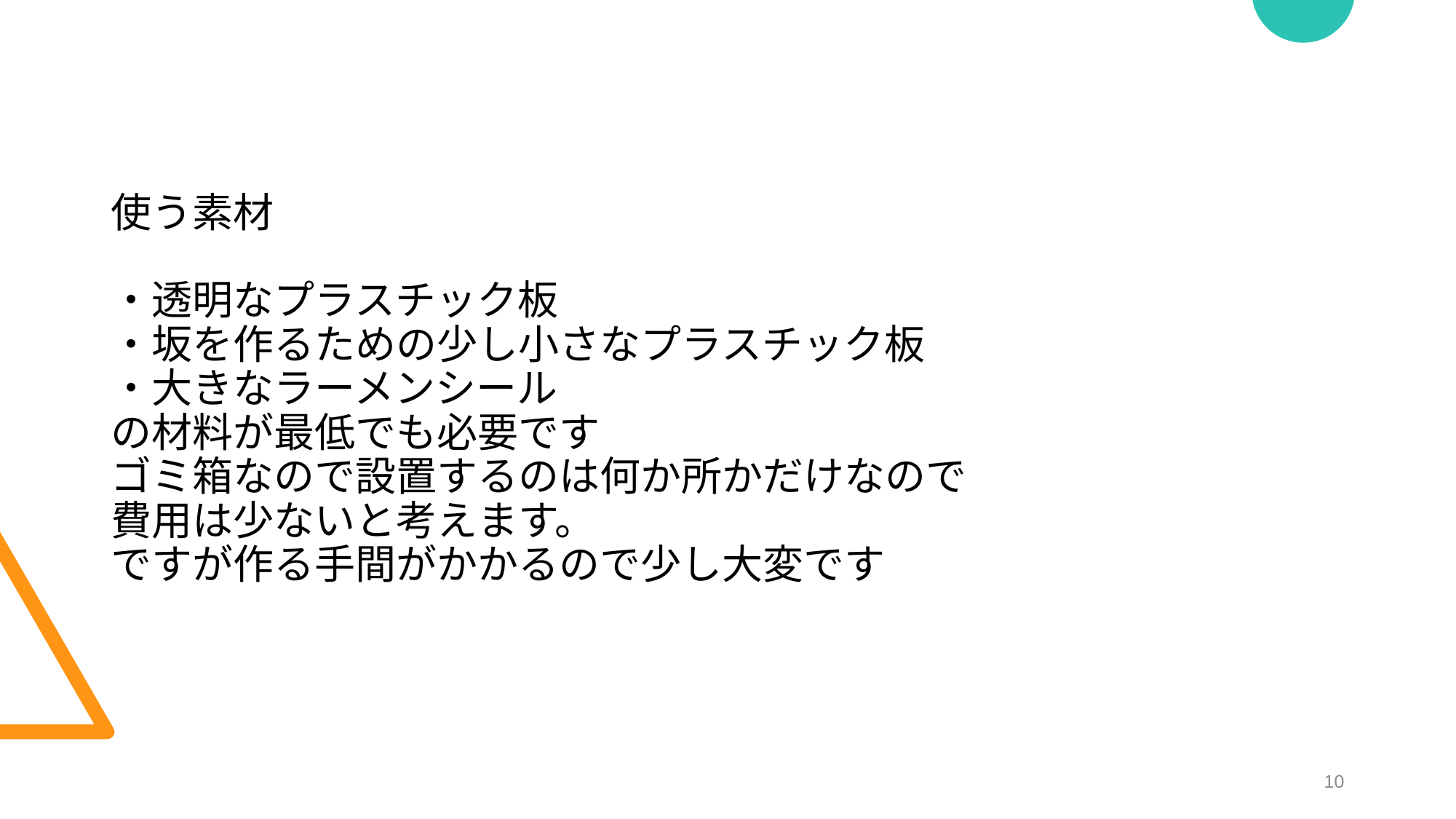

# 使う素材 ・透明なプラスチック板 ・坂を作るための少し小さなプラスチック板 ・大きなラーメンシール の材料が最低でも必要です ゴミ箱なので設置するのは何か所かだけなので 費用は少ないと考えます。 ですが作る手間がかかるので少し大変です
10
サディ
パン屋
ボブ
ニート
マイク
靴屋
リサ
勇者一行
ナース